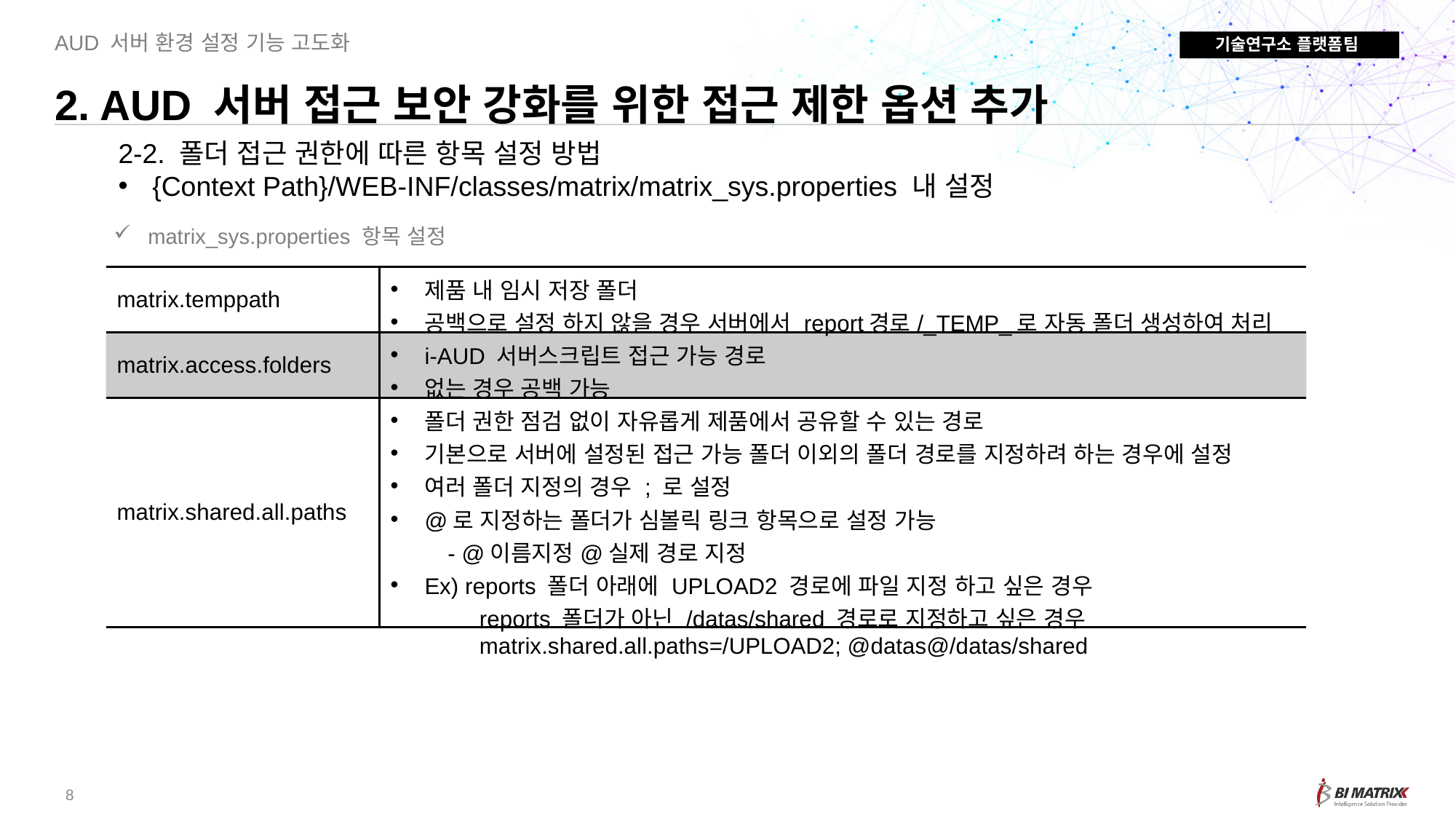

AUD 서버 환경 설정 기능 고도화
기술연구소 플랫폼팀
2. AUD 서버 접근 보안 강화를 위한 접근 제한 옵션 추가
2-2. 폴더 접근 권한에 따른 항목 설정 방법
{Context Path}/WEB-INF/classes/matrix/matrix_sys.properties 내 설정
matrix_sys.properties 항목 설정
| matrix.temppath | 제품 내 임시 저장 폴더 공백으로 설정 하지 않을 경우 서버에서 report경로/\_TEMP\_로 자동 폴더 생성하여 처리 |
| --- | --- |
| matrix.access.folders | i-AUD 서버스크립트 접근 가능 경로 없는 경우 공백 가능 |
| matrix.shared.all.paths | 폴더 권한 점검 없이 자유롭게 제품에서 공유할 수 있는 경로 기본으로 서버에 설정된 접근 가능 폴더 이외의 폴더 경로를 지정하려 하는 경우에 설정 여러 폴더 지정의 경우 ; 로 설정 @로 지정하는 폴더가 심볼릭 링크 항목으로 설정 가능 - @이름지정@실제 경로 지정 Ex) reports 폴더 아래에 UPLOAD2 경로에 파일 지정 하고 싶은 경우 reports 폴더가 아닌 /datas/shared 경로로 지정하고 싶은 경우 matrix.shared.all.paths=/UPLOAD2; @datas@/datas/shared |
8